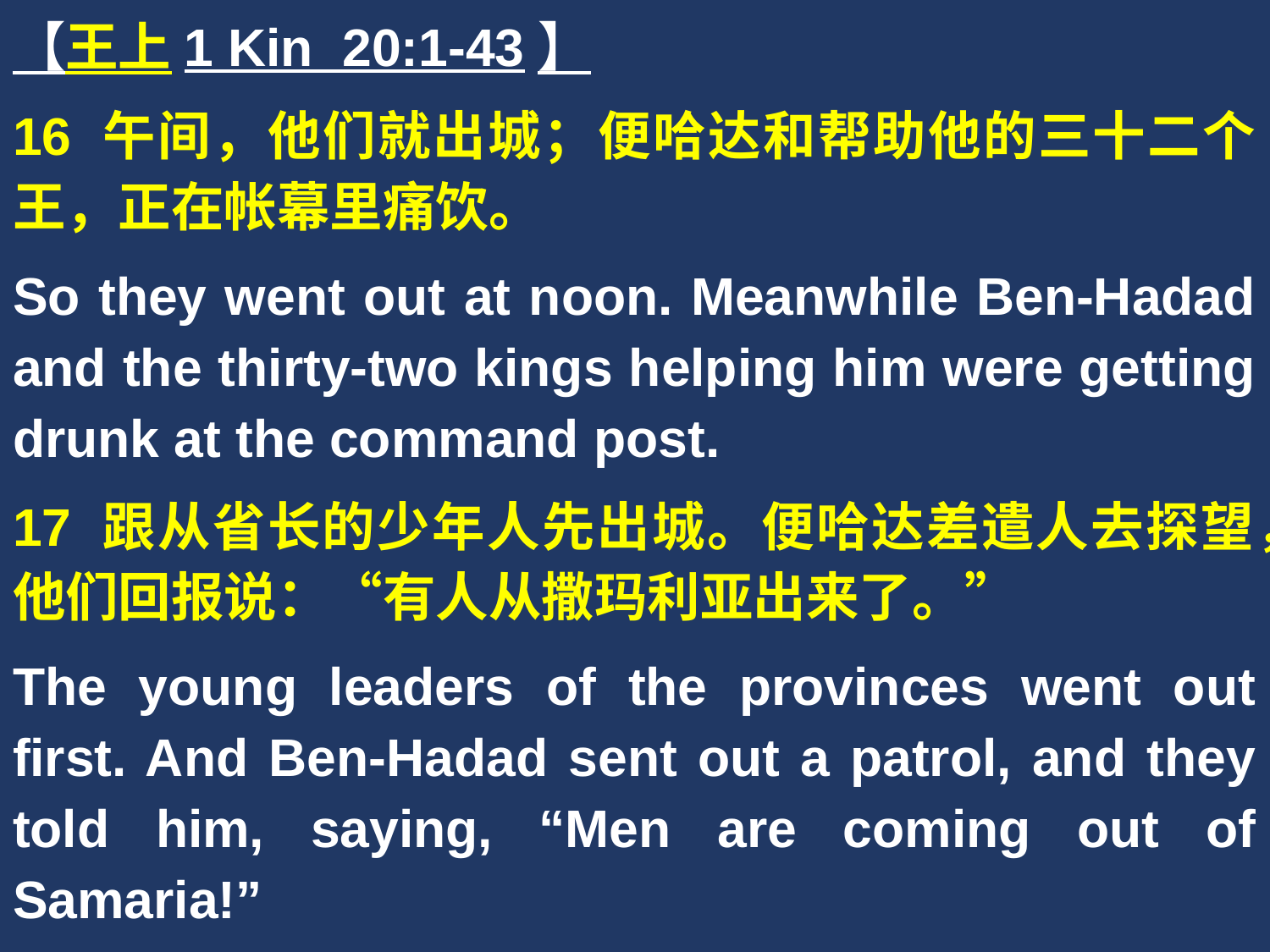

【王上1 Kin  20:1-43】
16 午间，他们就出城；便哈达和帮助他的三十二个王，正在帐幕里痛饮。
So they went out at noon. Meanwhile Ben-Hadad and the thirty-two kings helping him were getting drunk at the command post.
17 跟从省长的少年人先出城。便哈达差遣人去探望，他们回报说：“有人从撒玛利亚出来了。”
The young leaders of the provinces went out first. And Ben-Hadad sent out a patrol, and they told him, saying, “Men are coming out of Samaria!”